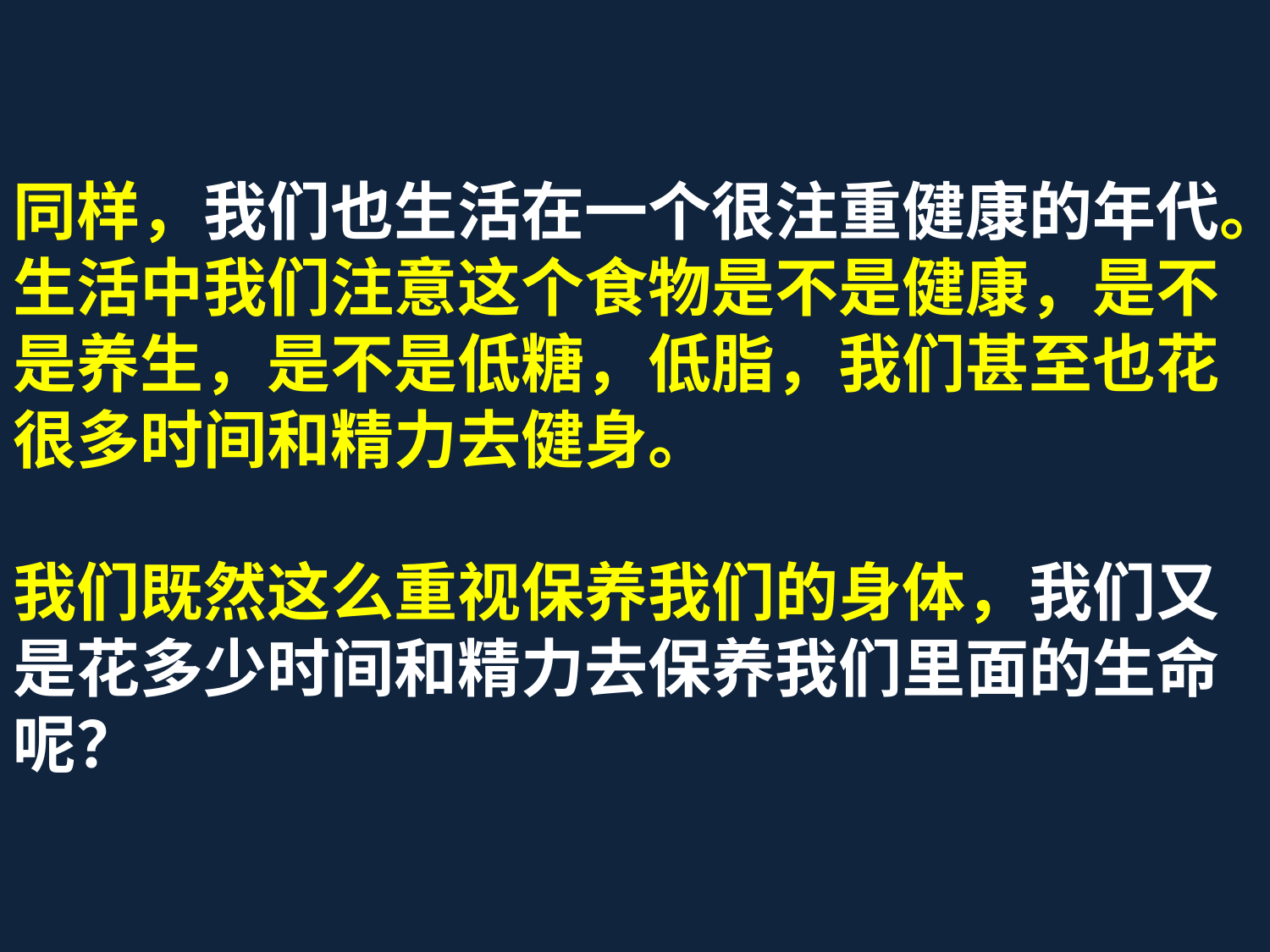

同样，我们也生活在一个很注重健康的年代。生活中我们注意这个食物是不是健康，是不是养生，是不是低糖，低脂，我们甚至也花很多时间和精力去健身。
我们既然这么重视保养我们的身体，我们又是花多少时间和精力去保养我们里面的生命呢？